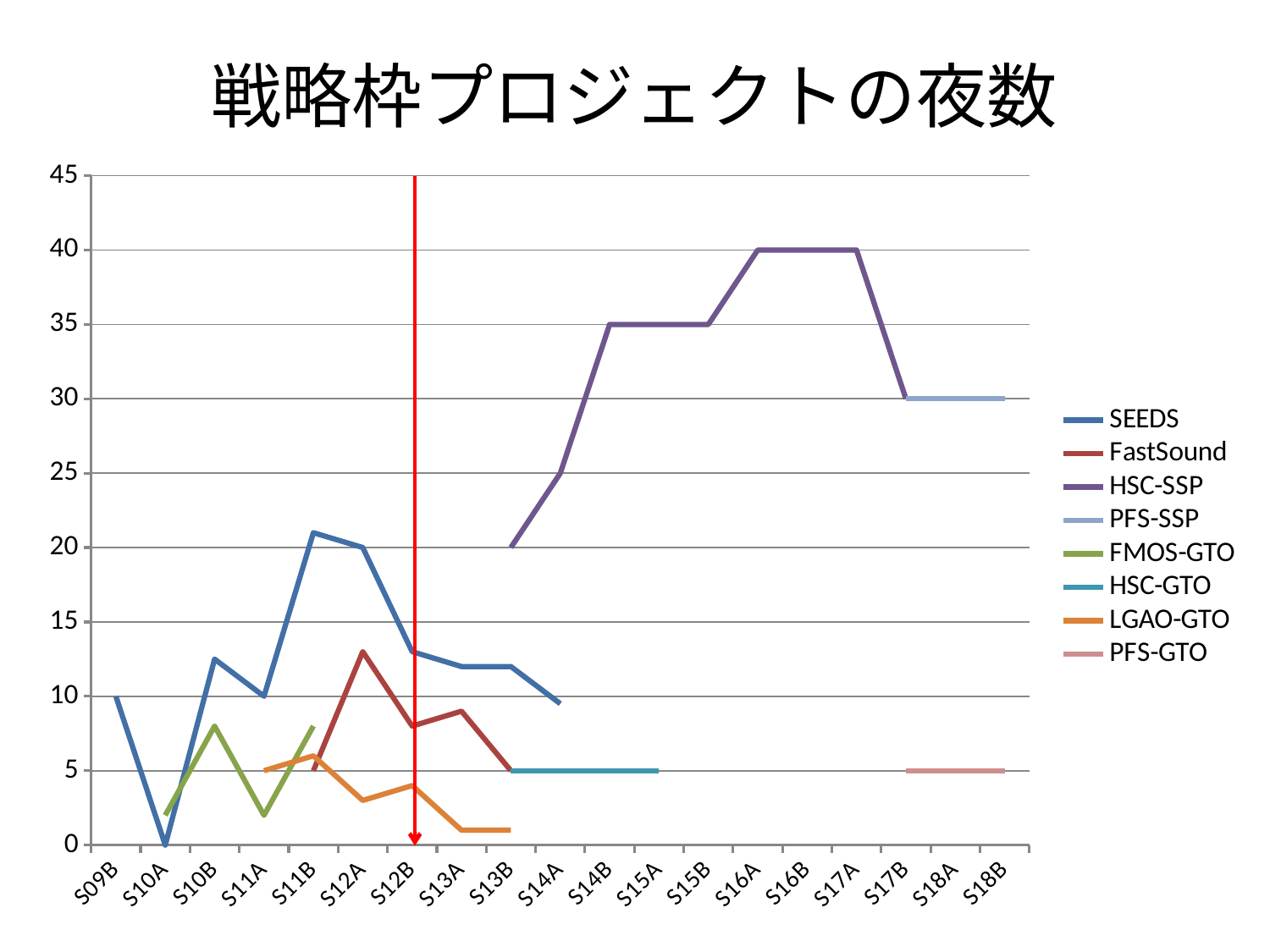

戦略枠プロジェクトの夜数

### Chart

| Category |  |  |  |  |  |  |  |  |
|---|---|---|---|---|---|---|---|---|
| S09B | 10.0 | None | None | None | None | None | None | None |
| S10A | 0.0 | None | None | None | 2.0 | None | None | None |
| S10B | 12.5 | None | None | None | 8.0 | None | None | None |
| S11A | 10.0 | None | None | None | 2.0 | None | 5.0 | None |
| S11B | 21.0 | 5.0 | None | None | 8.0 | None | 6.0 | None |
| S12A | 20.0 | 13.0 | None | None | None | None | 3.0 | None |
| S12B | 13.0 | 8.0 | None | None | None | None | 4.0 | None |
| S13A | 12.0 | 9.0 | None | None | None | None | 1.0 | None |
| S13B | 12.0 | 5.0 | 20.0 | None | None | 5.0 | 1.0 | None |
| S14A | 9.5 | None | 25.0 | None | None | 5.0 | None | None |
| S14B | None | None | 35.0 | None | None | 5.0 | None | None |
| S15A | None | None | 35.0 | None | None | 5.0 | None | None |
| S15B | None | None | 35.0 | None | None | None | None | None |
| S16A | None | None | 40.0 | None | None | None | None | None |
| S16B | None | None | 40.0 | None | None | None | None | None |
| S17A | None | None | 40.0 | None | None | None | None | None |
| S17B | None | None | 30.0 | 30.0 | None | None | None | 5.0 |
| S18A | None | None | None | 30.0 | None | None | None | 5.0 |
| S18B | None | None | None | 30.0 | None | None | None | 5.0 |